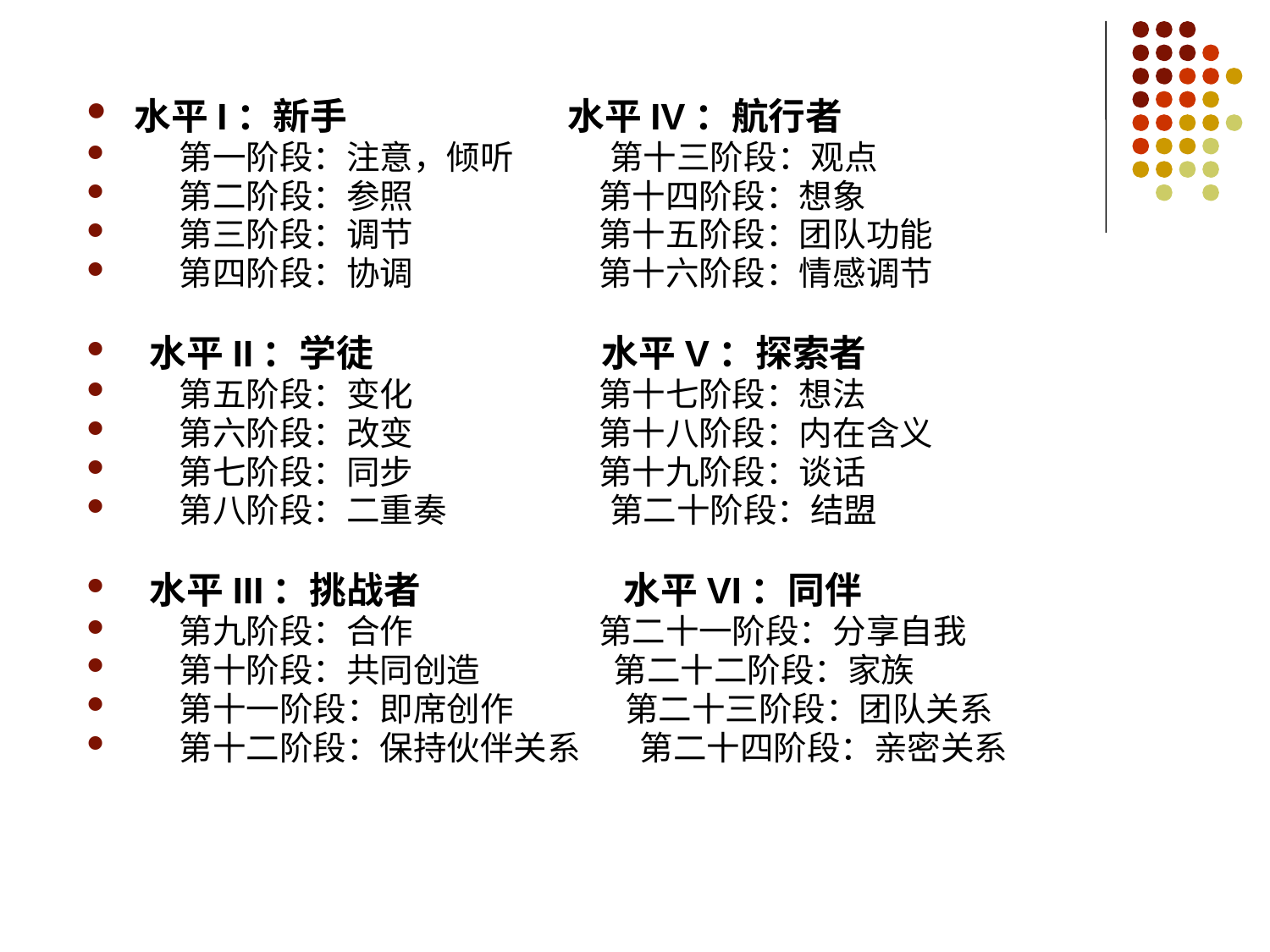

#
水平I：新手                          水平IV：航行者
     第一阶段：注意，倾听             第十三阶段：观点
     第二阶段：参照                         第十四阶段：想象
     第三阶段：调节                         第十五阶段：团队功能
     第四阶段：协调                         第十六阶段：情感调节

 水平II：学徒                           水平V：探索者
     第五阶段：变化                         第十七阶段：想法
     第六阶段：改变                         第十八阶段：内在含义
     第七阶段：同步                         第十九阶段：谈话
     第八阶段：二重奏                      第二十阶段：结盟

 水平III：挑战者                        水平VI：同伴
     第九阶段：合作                         第二十一阶段：分享自我
     第十阶段：共同创造                  第二十二阶段：家族
     第十一阶段：即席创作               第二十三阶段：团队关系
     第十二阶段：保持伙伴关系        第二十四阶段：亲密关系